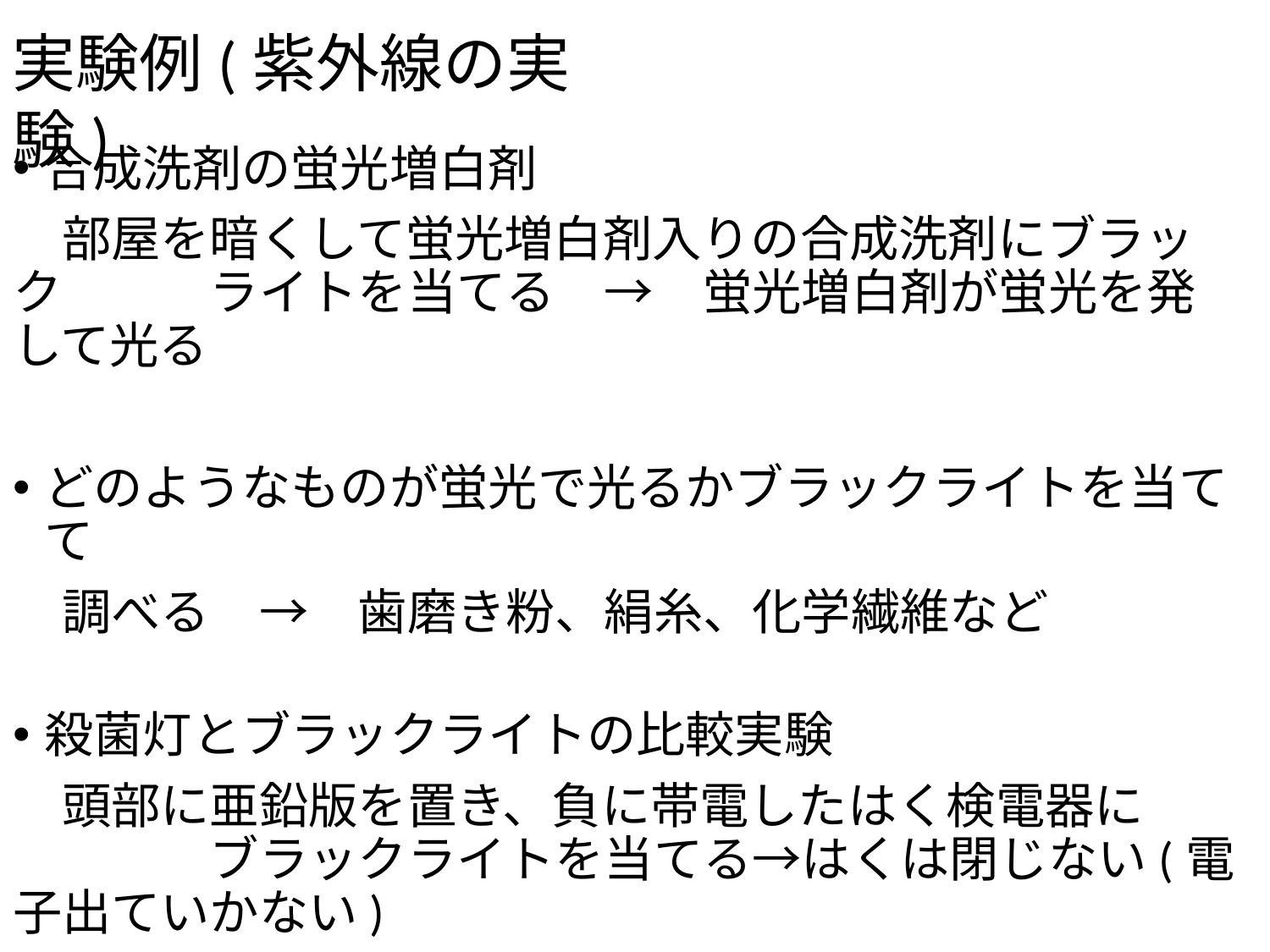

実験例(紫外線の実験)

合成洗剤の蛍光増白剤
　部屋を暗くして蛍光増白剤入りの合成洗剤にブラック　　　ライトを当てる　→　蛍光増白剤が蛍光を発して光る

どのようなものが蛍光で光るかブラックライトを当てて
　調べる　→　歯磨き粉、絹糸、化学繊維など

殺菌灯とブラックライトの比較実験
　頭部に亜鉛版を置き、負に帯電したはく検電器に　　　　　ブラックライトを当てる→はくは閉じない(電子出ていかない)
 　殺菌灯を当てる→はくが閉じる(電子が出ていく)
　殺菌灯を当てたときのみ、光電効果が起こる